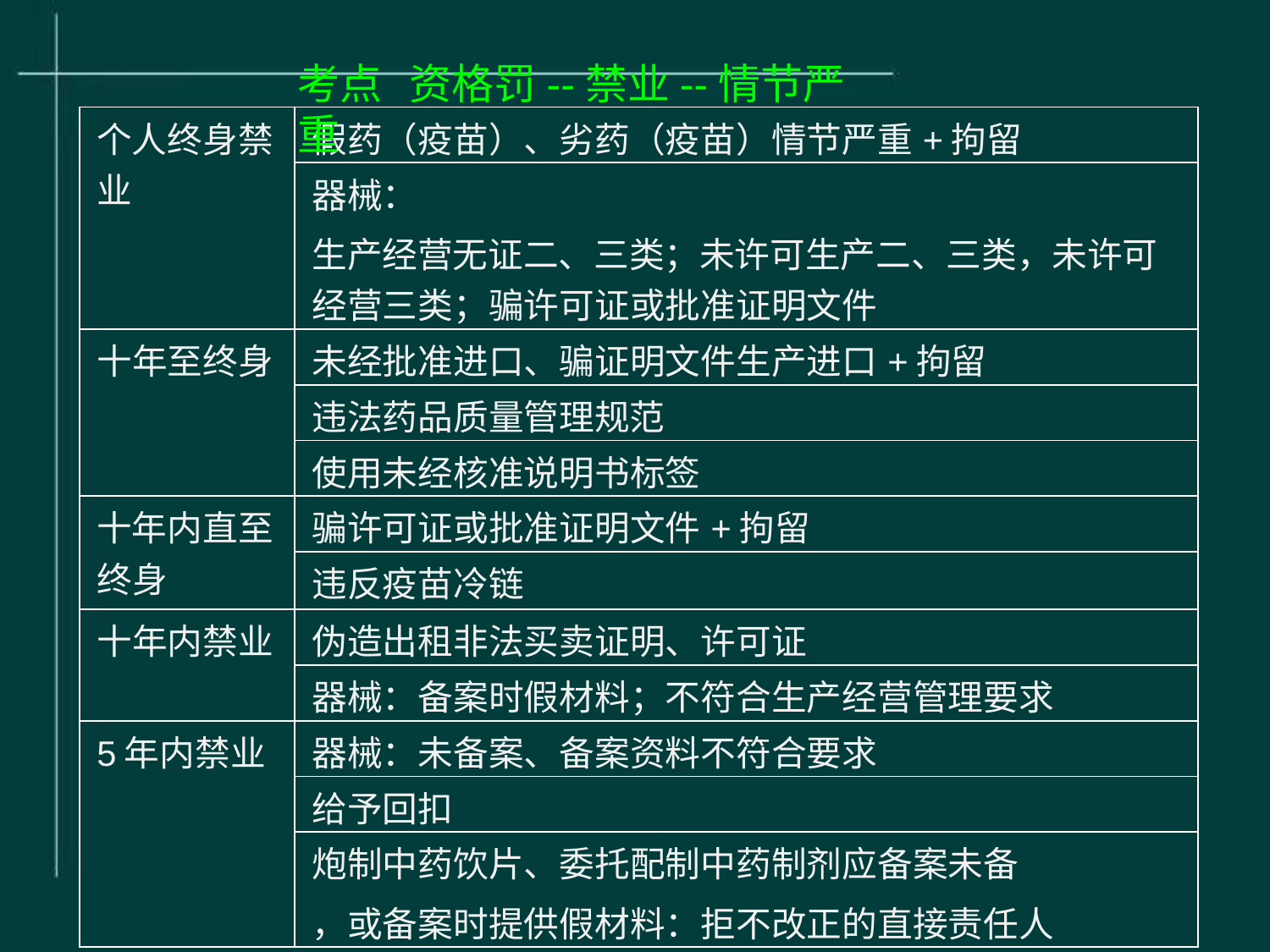

# 考点	资格罚--禁业--情节严重
| 个人终身禁 业 | 假药（疫苗）、劣药（疫苗）情节严重+拘留 |
| --- | --- |
|  | 器械： 生产经营无证二、三类；未许可生产二、三类，未许可 经营三类；骗许可证或批准证明文件 |
| 十年至终身 | 未经批准进口、骗证明文件生产进口+拘留 |
|  | 违法药品质量管理规范 |
|  | 使用未经核准说明书标签 |
| 十年内直至 终身 | 骗许可证或批准证明文件+拘留 |
|  | 违反疫苗冷链 |
| 十年内禁业 | 伪造出租非法买卖证明、许可证 |
|  | 器械：备案时假材料；不符合生产经营管理要求 |
| 5年内禁业 | 器械：未备案、备案资料不符合要求 |
|  | 给予回扣 |
|  | 炮制中药饮片、委托配制中药制剂应备案未备 ，或备案时提供假材料：拒不改正的直接责任人 |